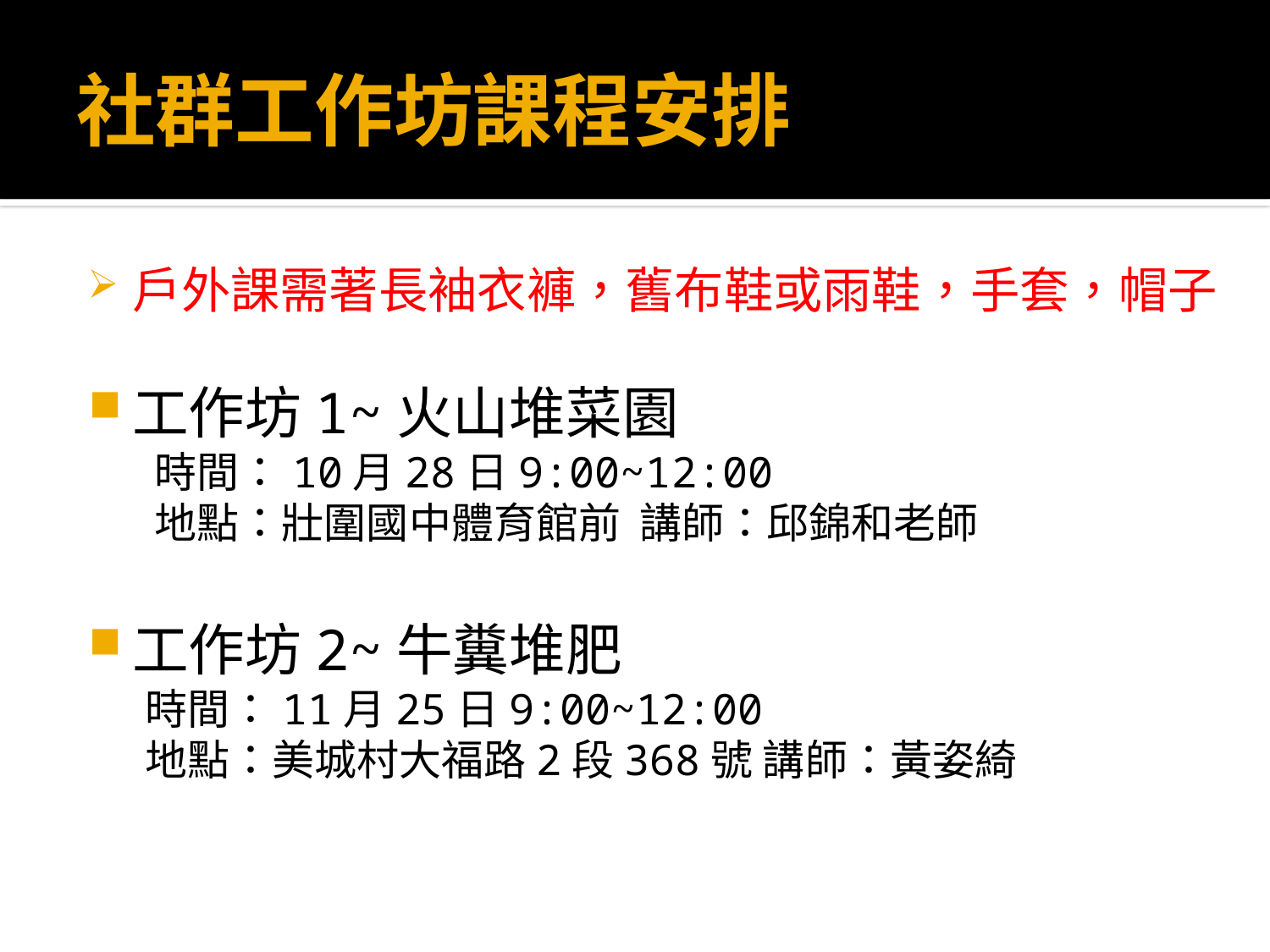

# 社群工作坊課程安排
戶外課需著長袖衣褲，舊布鞋或雨鞋，手套，帽子

工作坊1~火山堆菜園
      時間：10月28日9:00~12:00
      地點：壯圍國中體育館前  講師：邱錦和老師

工作坊2~牛糞堆肥
     時間：11月25日9:00~12:00
     地點：美城村大福路2段368號 講師：黃姿綺